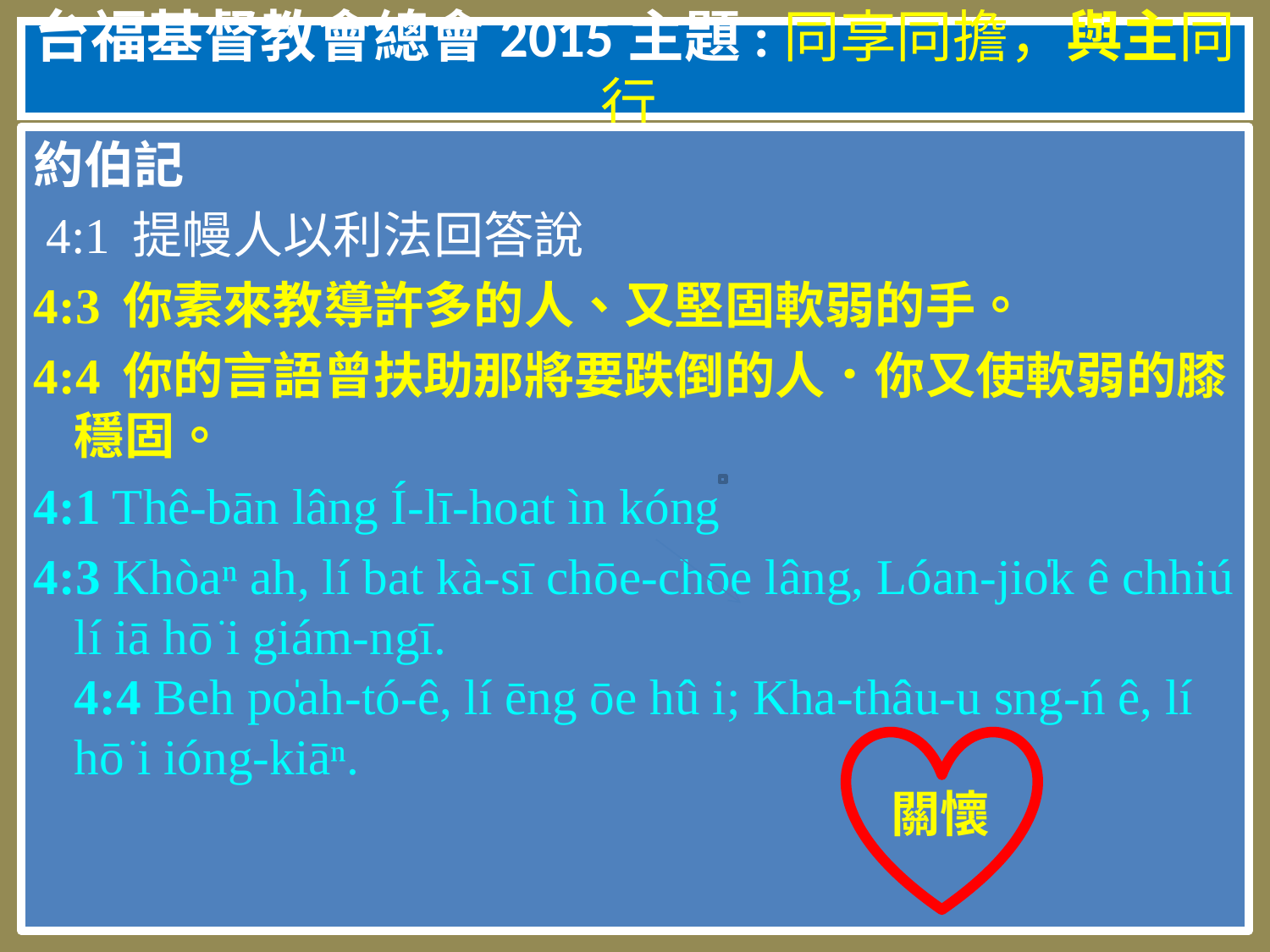

# 台福基督教會總會2015主題:同享同擔，與主同行
約伯記
 4:1 提幔人以利法回答說
4:3 你素來教導許多的人、又堅固軟弱的手。
4:4 你的言語曾扶助那將要跌倒的人．你又使軟弱的膝穩固。
4:1 Thê-bān lâng Í-lī-hoat ìn kóng
4:3 Khòaⁿ ah, lí bat kà-sī chōe-chōe lâng, Lóan-jio̍k ê chhiú lí iā hō͘ i giám-ngī.
4:4 Beh po̍ah-tó-ê, lí ēng ōe hû i; Kha-thâu-u sng-ń ê, lí hō͘ i ióng-kiāⁿ.

關懷